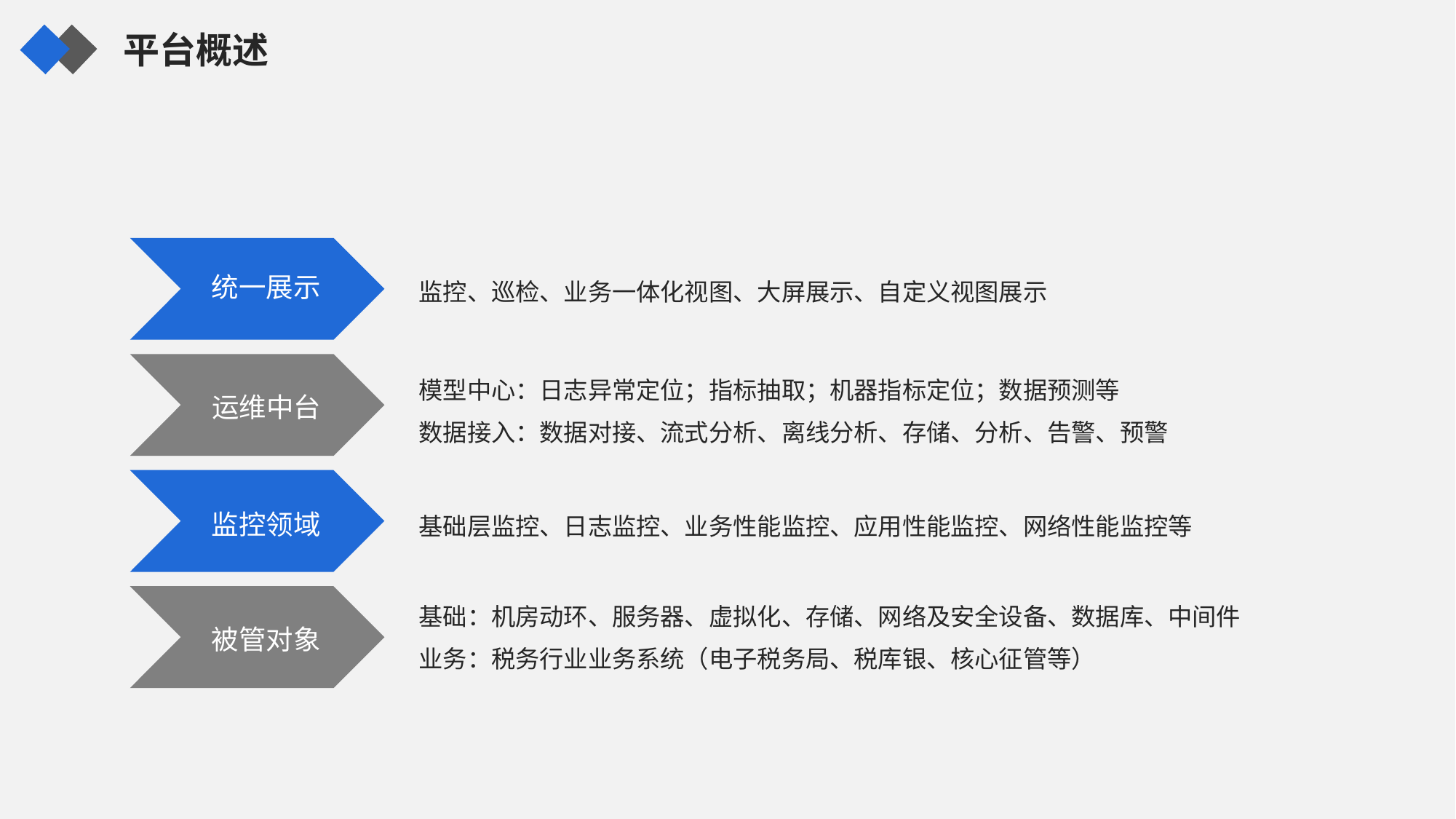

平台概述

监控、巡检、业务一体化视图、大屏展示、自定义视图展示
统一展示

模型中心：日志异常定位；指标抽取；机器指标定位；数据预测等
数据接入：数据对接、流式分析、离线分析、存储、分析、告警、预警
运维中台

基础层监控、日志监控、业务性能监控、应用性能监控、网络性能监控等
监控领域
基础：机房动环、服务器、虚拟化、存储、网络及安全设备、数据库、中间件
业务：税务行业业务系统（电子税务局、税库银、核心征管等）

被管对象